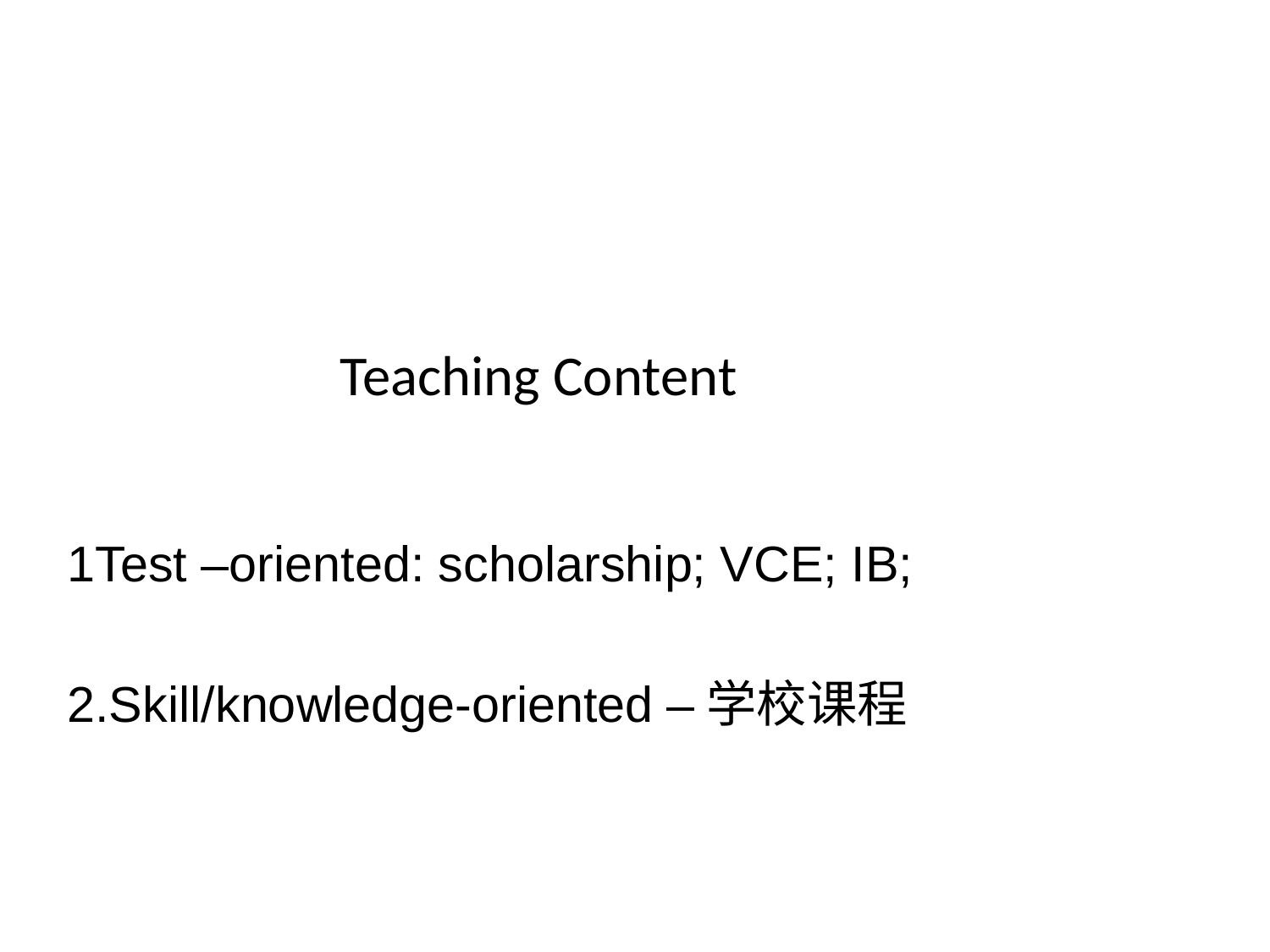

# Teaching Content
1Test –oriented: scholarship; VCE; IB;

2.Skill/knowledge-oriented –学校课程